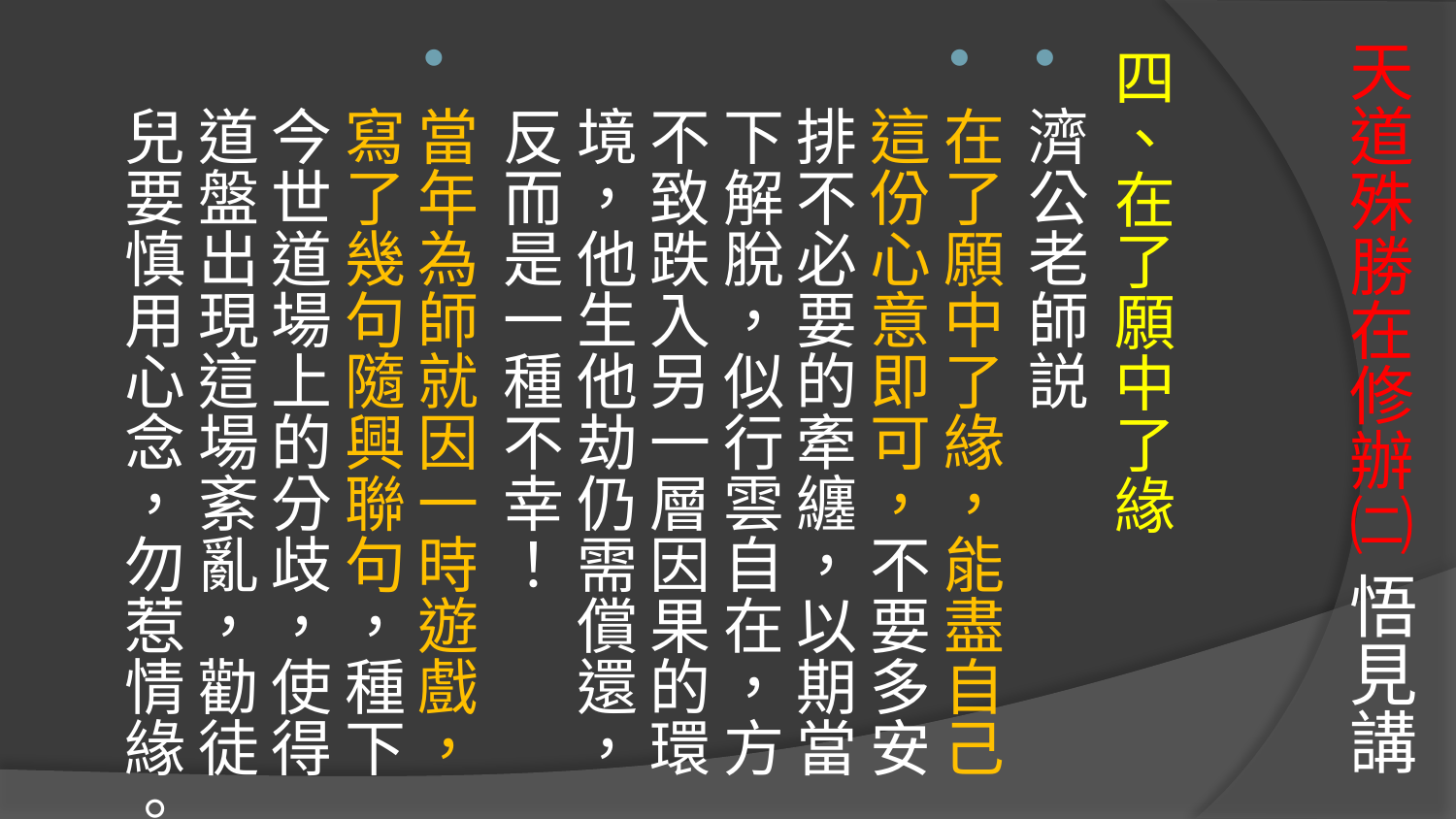

# 天道殊勝在修辦㈡ 悟見講
四、在了願中了緣
濟公老師説
在了願中了緣，能盡自己這份心意即可，不要多安排不必要的牽纏，以期當下解脫，似行雲自在，方不致跌入另一層因果的環境，他生他劫仍需償還，反而是一種不幸！
當年為師就因一時遊戲，寫了幾句隨興聯句，種下今世道場上的分歧，使得道盤出現這場紊亂，勸徒兒要慎用心念，勿惹情緣。